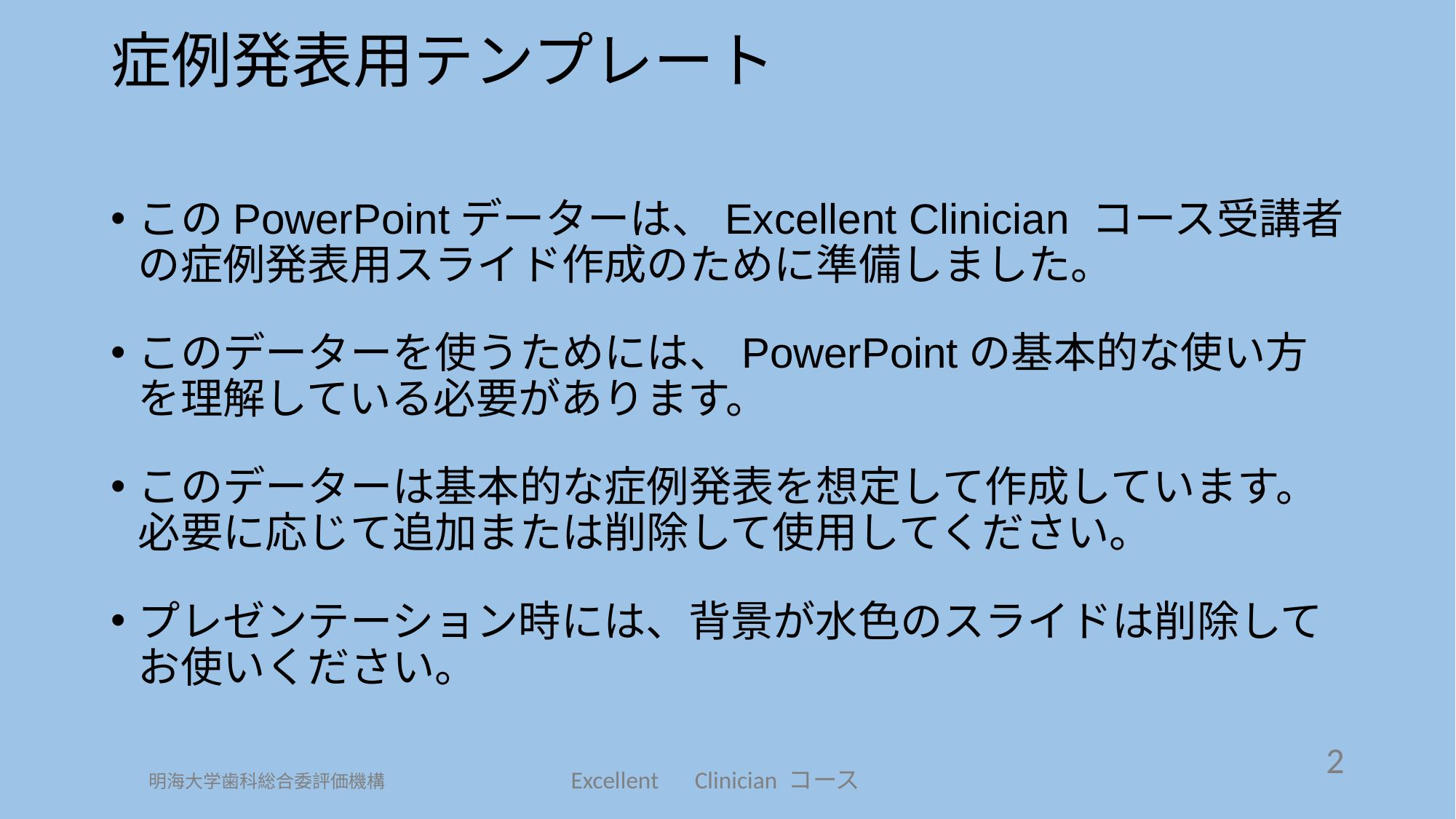

# 症例発表用テンプレート

このPowerPointデーターは、Excellent Clinician コース受講者の症例発表用スライド作成のために準備しました。
このデーターを使うためには、PowerPointの基本的な使い方を理解している必要があります。
このデーターは基本的な症例発表を想定して作成しています。必要に応じて追加または削除して使用してください。
プレゼンテーション時には、背景が水色のスライドは削除してお使いください。

2
明海大学歯科総合委評価機構